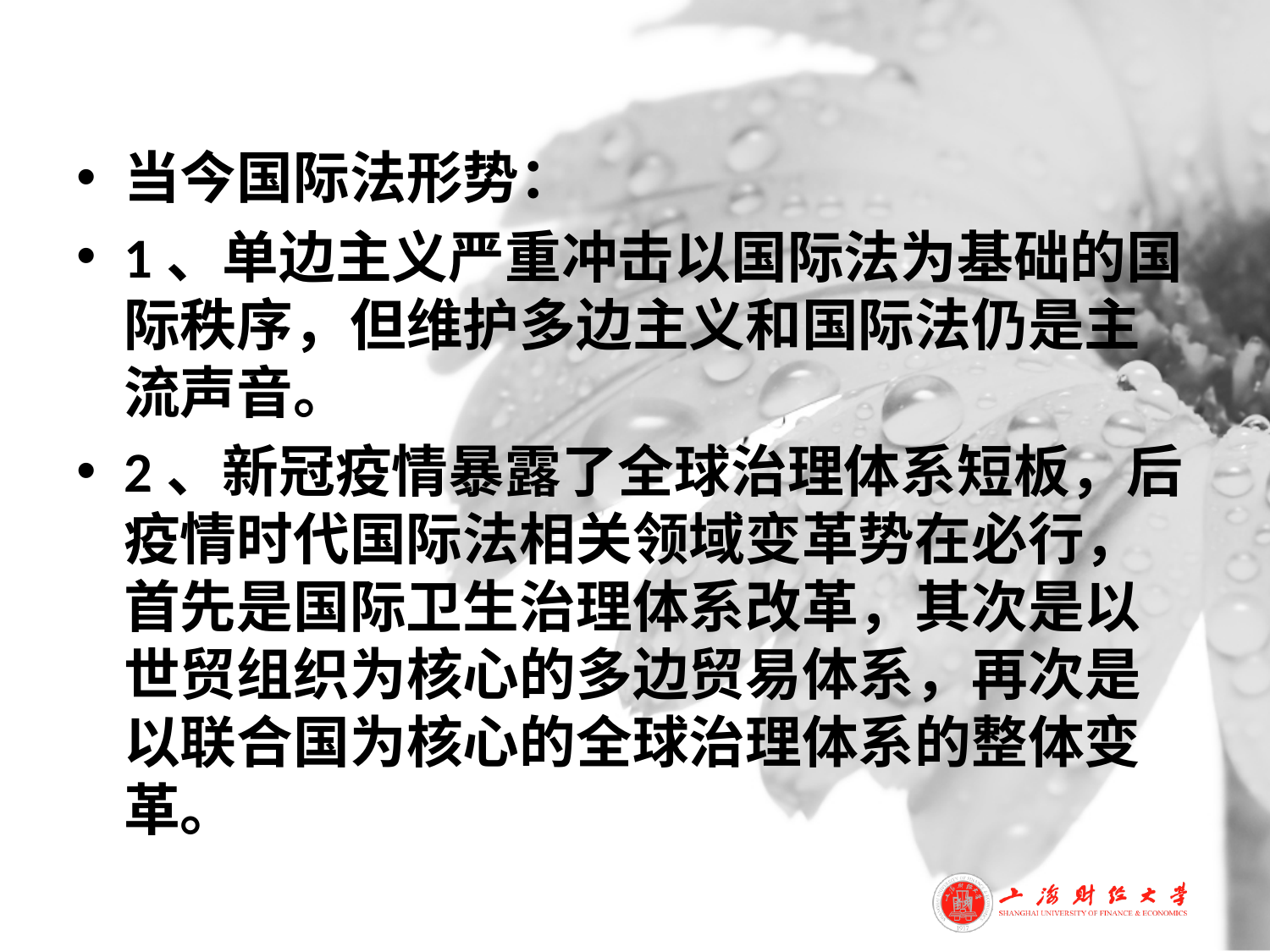

#
当今国际法形势：
1、单边主义严重冲击以国际法为基础的国际秩序，但维护多边主义和国际法仍是主流声音。
2、新冠疫情暴露了全球治理体系短板，后疫情时代国际法相关领域变革势在必行，首先是国际卫生治理体系改革，其次是以世贸组织为核心的多边贸易体系，再次是以联合国为核心的全球治理体系的整体变革。